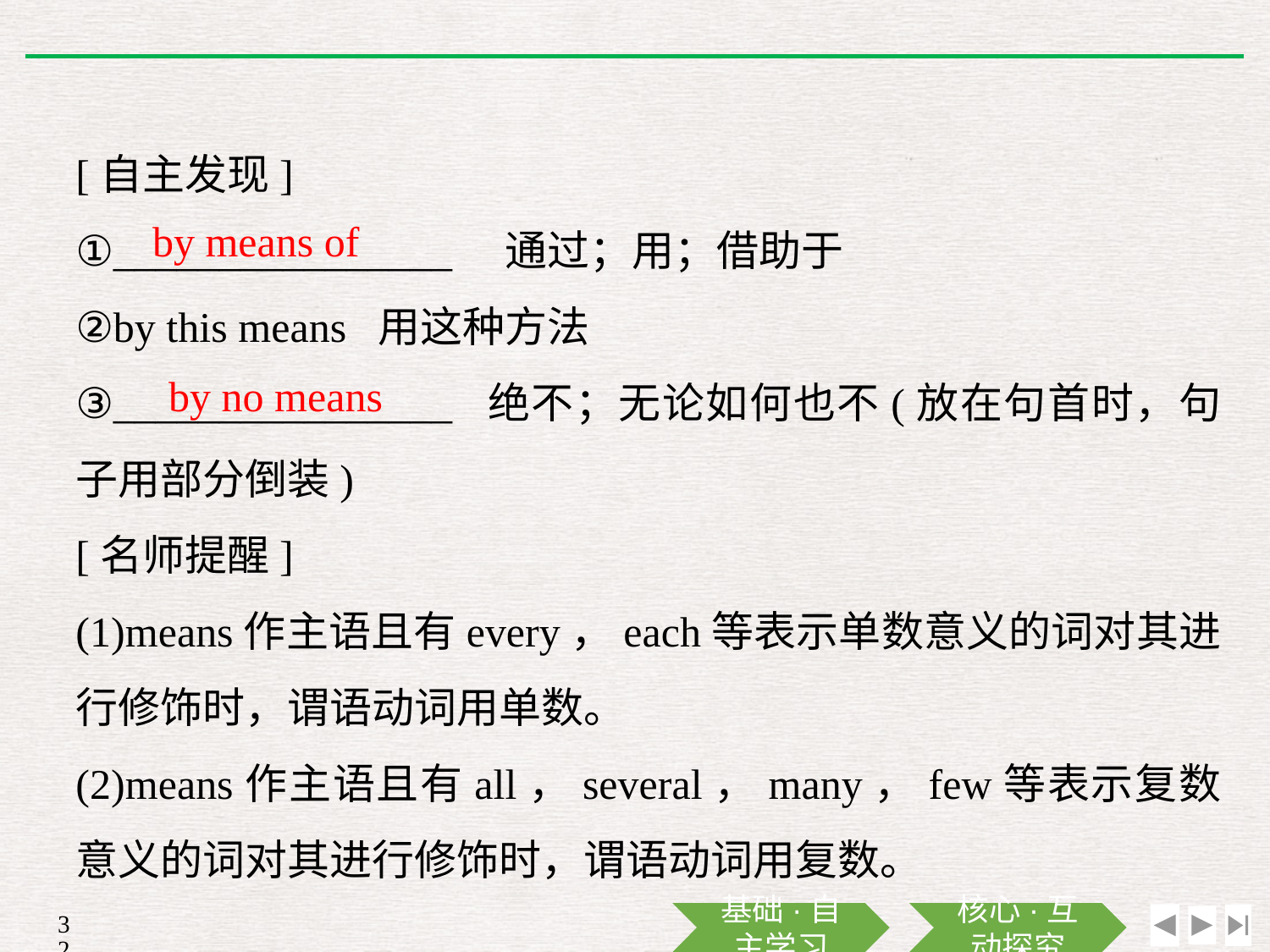

[自主发现]
①________________　通过；用；借助于
②by this means  用这种方法
③________________  绝不；无论如何也不(放在句首时，句子用部分倒装)
[名师提醒]
(1)means作主语且有every，each等表示单数意义的词对其进行修饰时，谓语动词用单数。
(2)means作主语且有all，several，many，few等表示复数意义的词对其进行修饰时，谓语动词用复数。
by means of
by no means